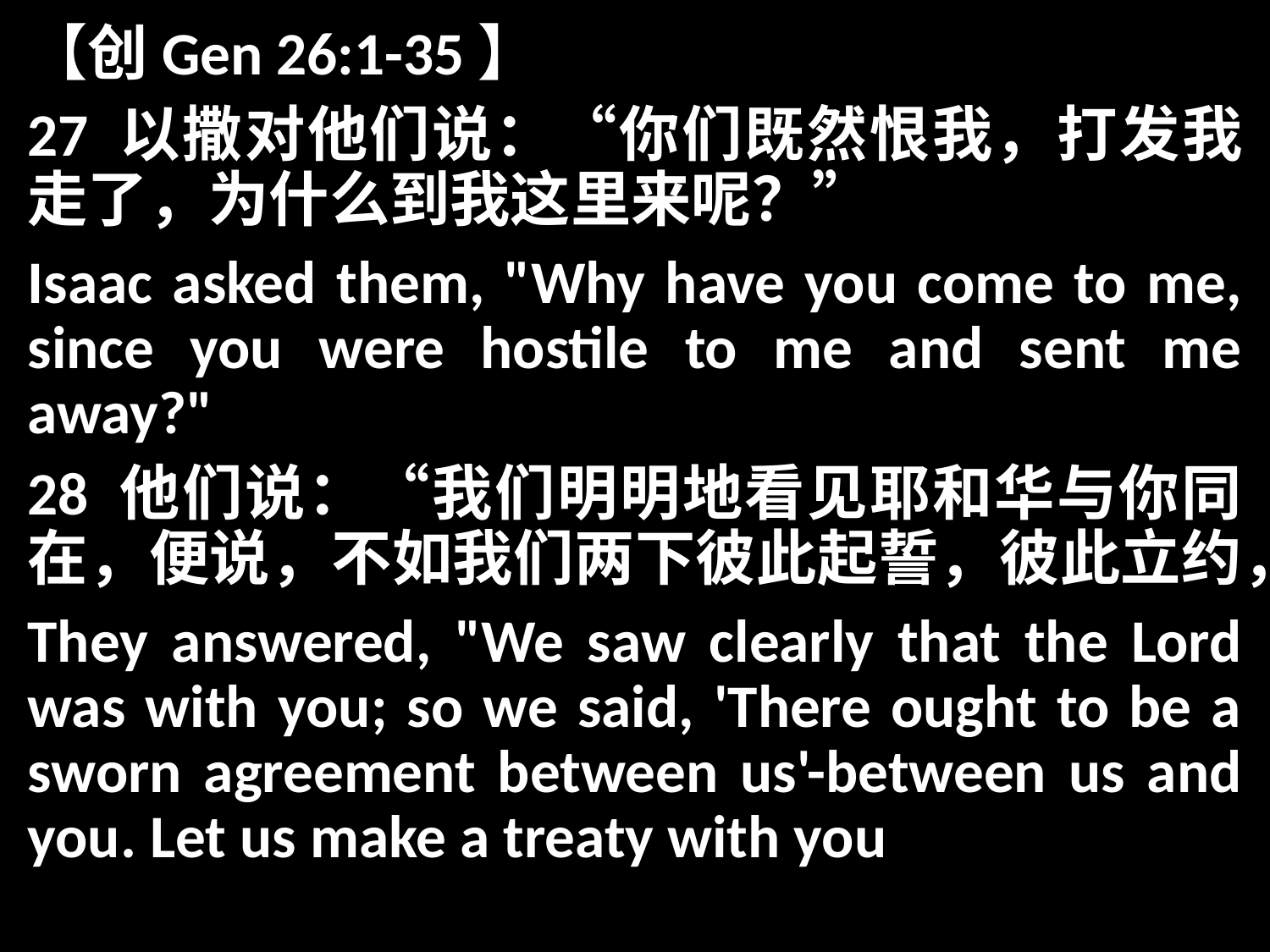

【创Gen 26:1-35】
27 以撒对他们说：“你们既然恨我，打发我走了，为什么到我这里来呢？”
Isaac asked them, "Why have you come to me, since you were hostile to me and sent me away?"
28 他们说：“我们明明地看见耶和华与你同在，便说，不如我们两下彼此起誓，彼此立约，
They answered, "We saw clearly that the Lord was with you; so we said, 'There ought to be a sworn agreement between us'-between us and you. Let us make a treaty with you